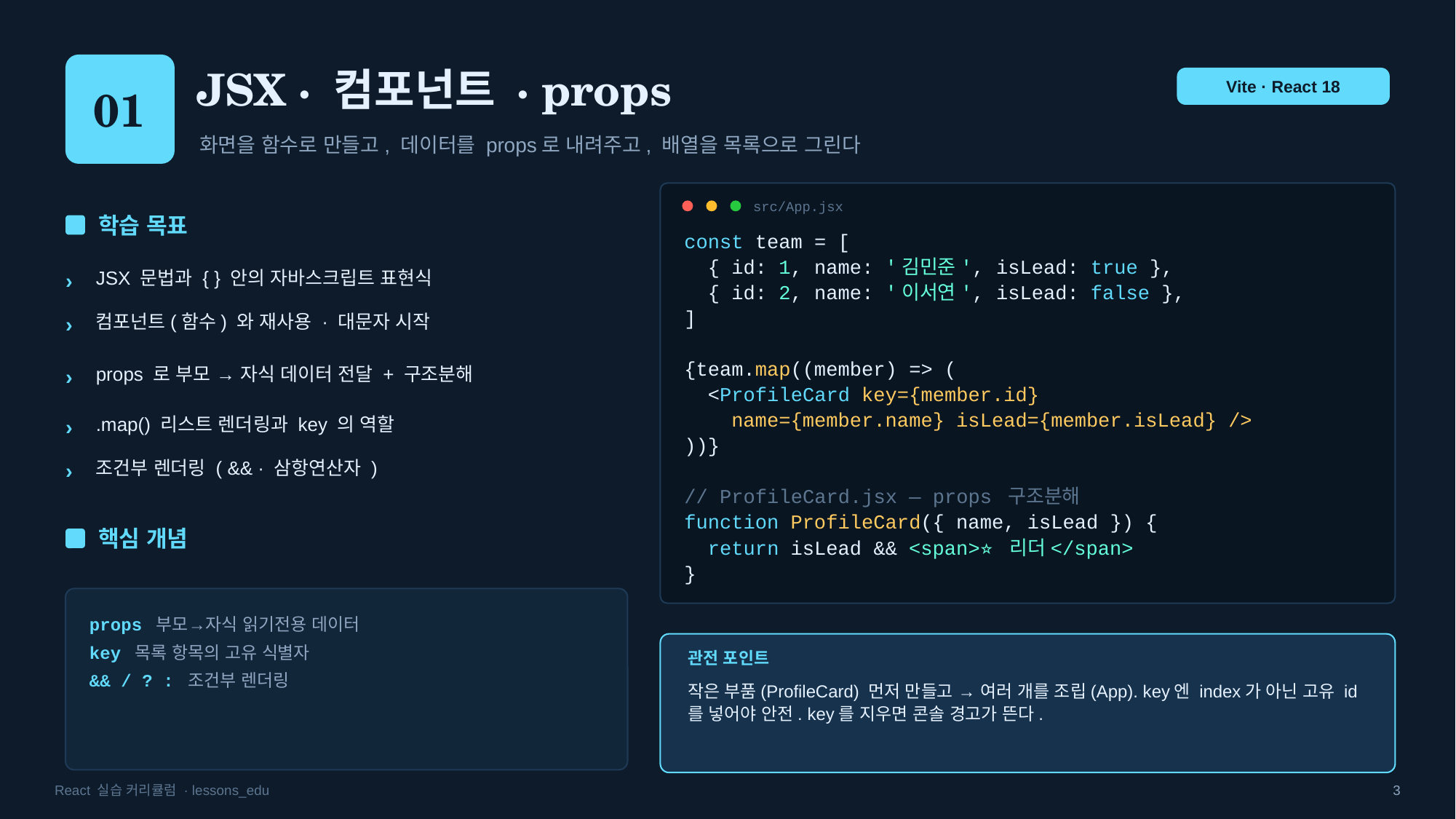

01
JSX · 컴포넌트 · props
Vite · React 18
화면을 함수로 만들고, 데이터를 props로 내려주고, 배열을 목록으로 그린다

src/App.jsx

학습 목표

const team = [
  { id: 1, name: '김민준', isLead: true },
  { id: 2, name: '이서연', isLead: false },
]

{team.map((member) => (
  <ProfileCard key={member.id}
    name={member.name} isLead={member.isLead} />
))}

// ProfileCard.jsx — props 구조분해
function ProfileCard({ name, isLead }) {
  return isLead && <span>⭐ 리더</span>
}
›
JSX 문법과 { } 안의 자바스크립트 표현식
›
컴포넌트(함수) 와 재사용 · 대문자 시작
›
props 로 부모 → 자식 데이터 전달 + 구조분해
›
.map() 리스트 렌더링과 key 의 역할
›
조건부 렌더링 ( && · 삼항연산자 )
핵심 개념

props  부모→자식 읽기전용 데이터
key  목록 항목의 고유 식별자
&& / ? :  조건부 렌더링

관전 포인트
작은 부품(ProfileCard) 먼저 만들고 → 여러 개를 조립(App). key엔 index가 아닌 고유 id를 넣어야 안전. key를 지우면 콘솔 경고가 뜬다.
React 실습 커리큘럼 · lessons_edu
3